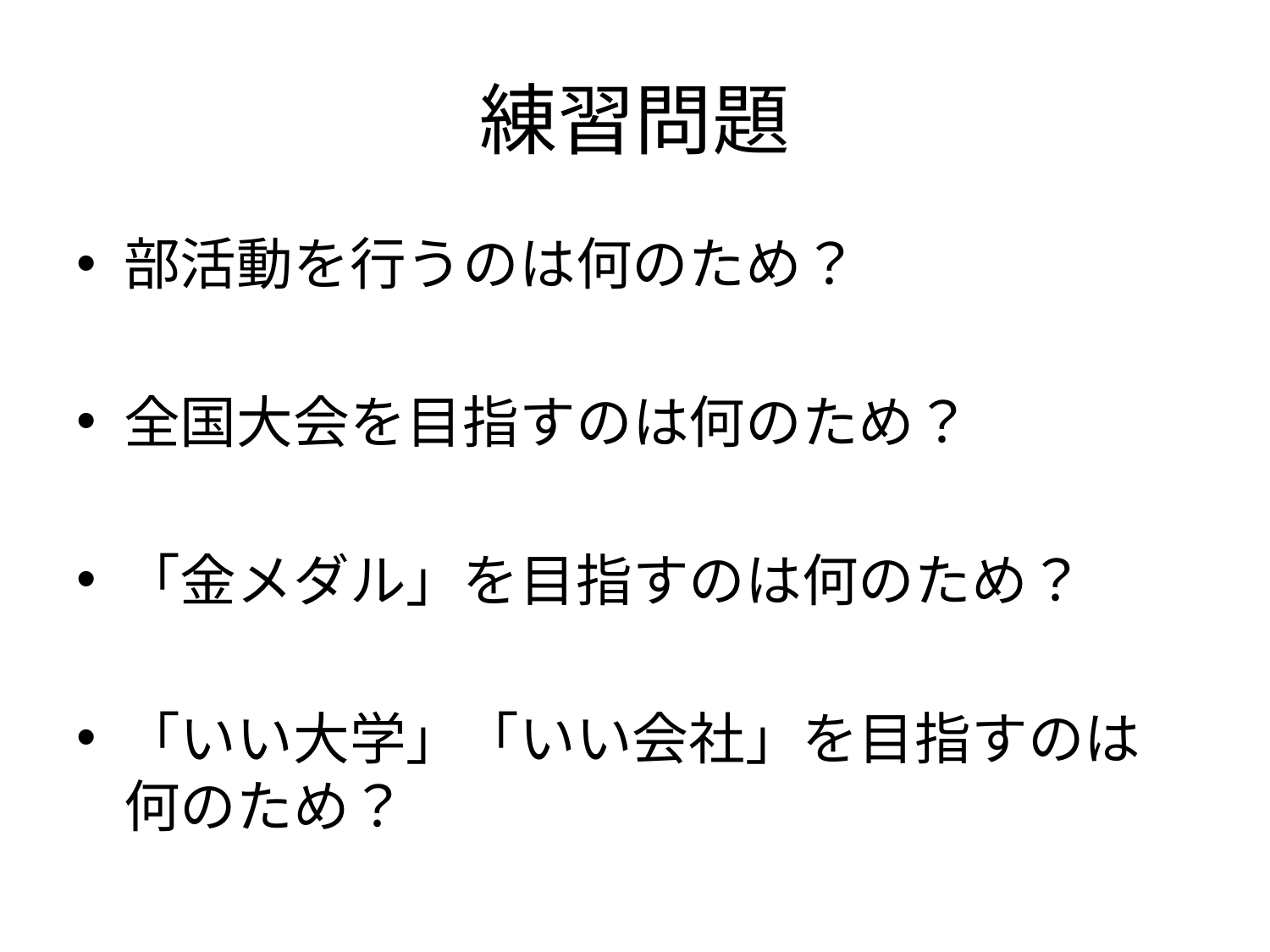

# 練習問題
部活動を行うのは何のため？

全国大会を目指すのは何のため？

「金メダル」を目指すのは何のため？

「いい大学」「いい会社」を目指すのは何のため？